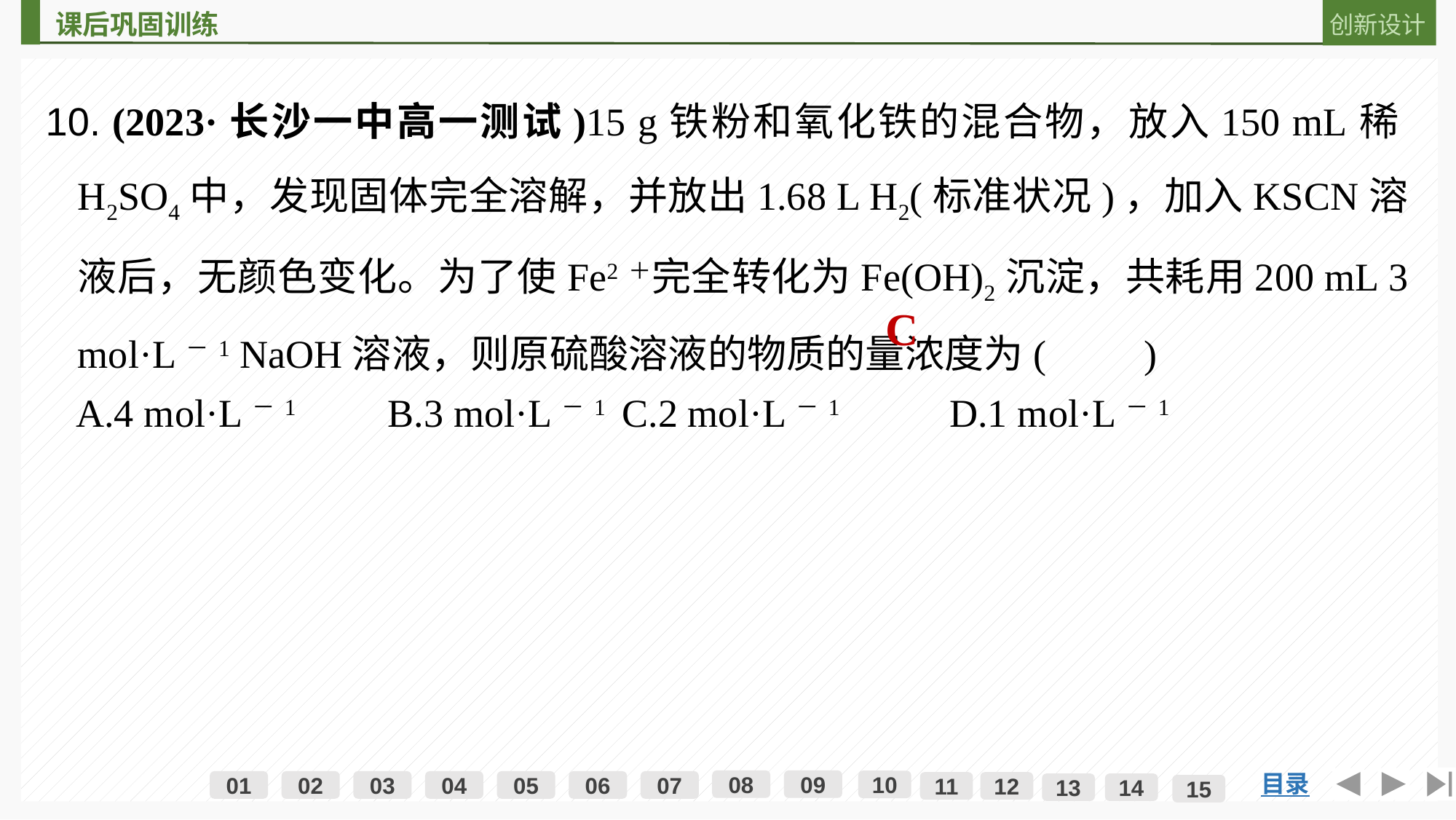

10. (2023·长沙一中高一测试)15 g铁粉和氧化铁的混合物，放入150 mL稀H2SO4中，发现固体完全溶解，并放出1.68 L H2(标准状况)，加入KSCN溶液后，无颜色变化。为了使Fe2＋完全转化为Fe(OH)2沉淀，共耗用200 mL 3 mol·L－1 NaOH溶液，则原硫酸溶液的物质的量浓度为(　　)
C
A.4 mol·L－1  	B.3 mol·L－1	C.2 mol·L－1  	D.1 mol·L－1